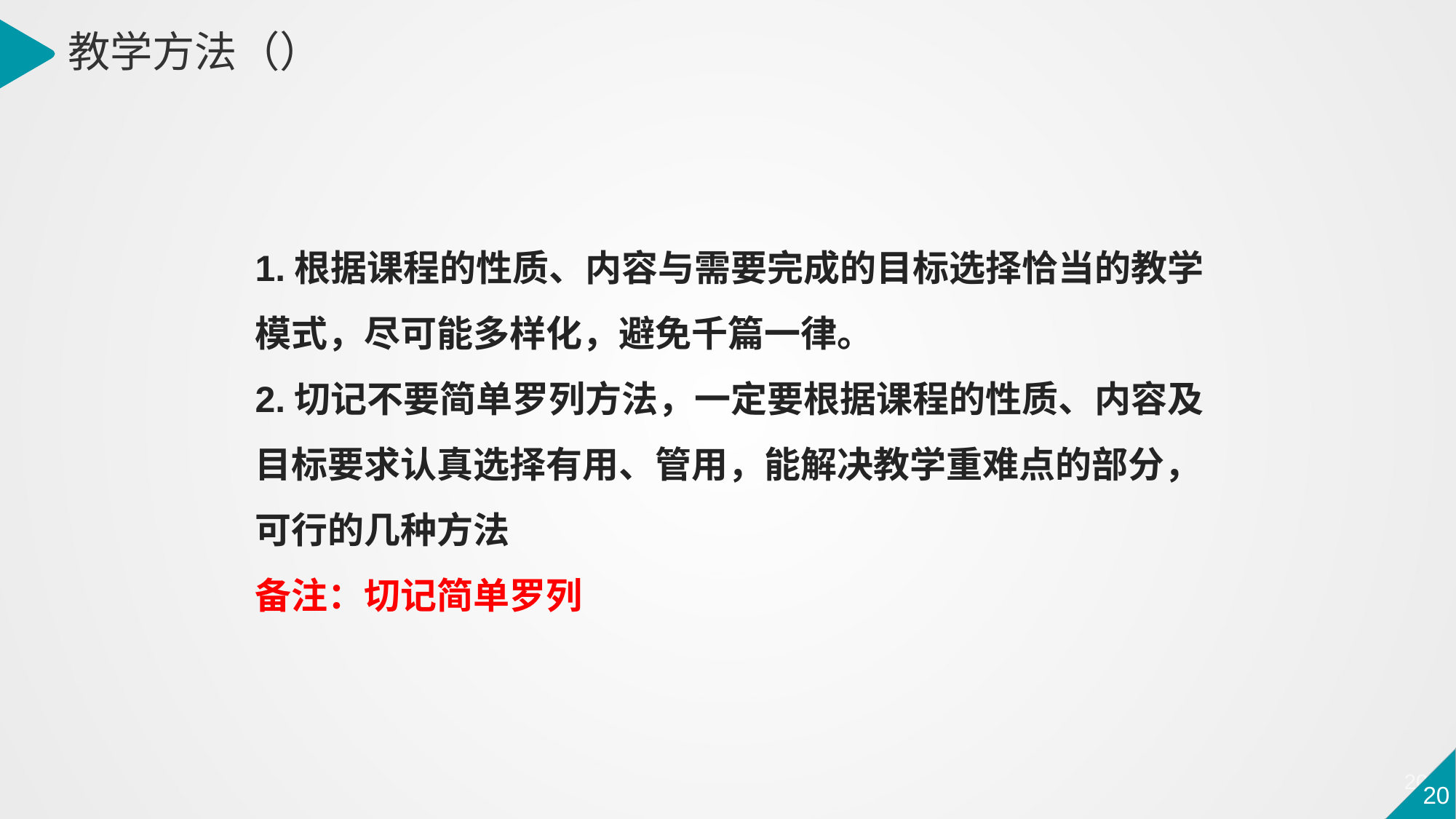

教学方法（）
1.根据课程的性质、内容与需要完成的目标选择恰当的教学模式，尽可能多样化，避免千篇一律。
2.切记不要简单罗列方法，一定要根据课程的性质、内容及目标要求认真选择有用、管用，能解决教学重难点的部分，可行的几种方法
备注：切记简单罗列